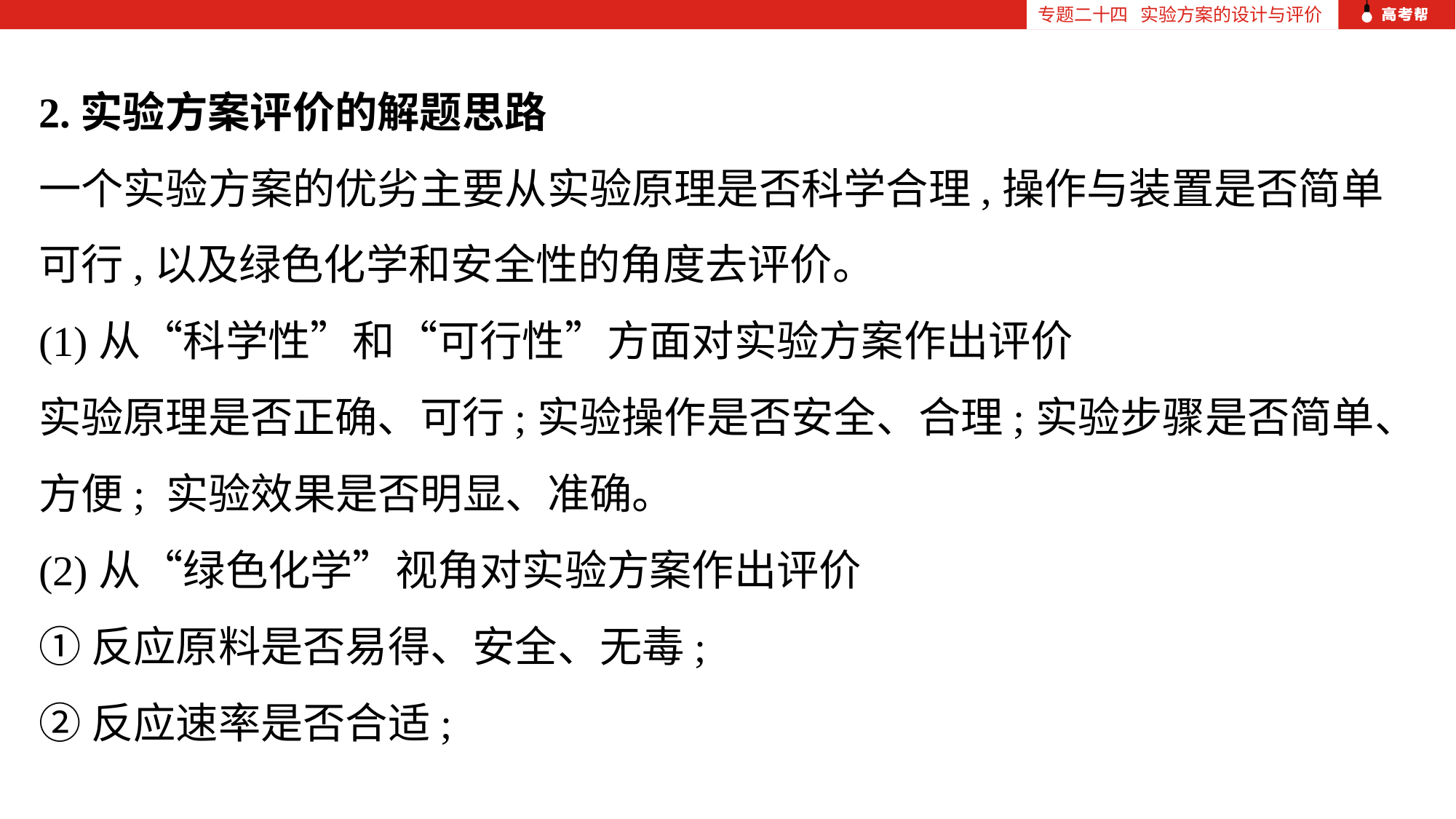

专题二十四   实验方案的设计与评价
2.实验方案评价的解题思路
一个实验方案的优劣主要从实验原理是否科学合理,操作与装置是否简单可行,以及绿色化学和安全性的角度去评价。
(1)从“科学性”和“可行性”方面对实验方案作出评价
实验原理是否正确、可行;实验操作是否安全、合理;实验步骤是否简单、方便; 实验效果是否明显、准确。
(2)从“绿色化学”视角对实验方案作出评价
①反应原料是否易得、安全、无毒;
②反应速率是否合适;